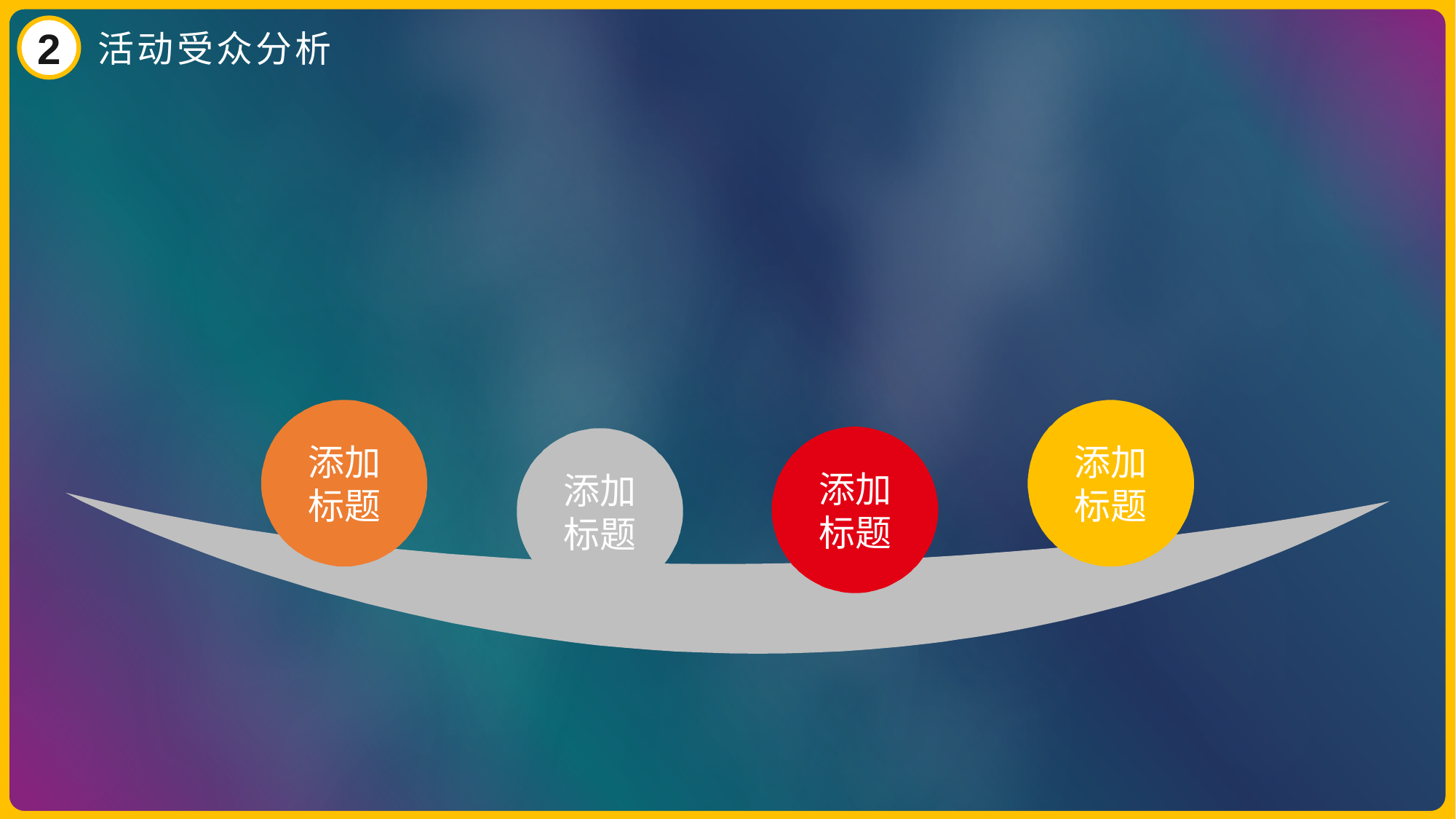

2
活动受众分析
添加
标题
添加
标题
添加
标题
添加
标题